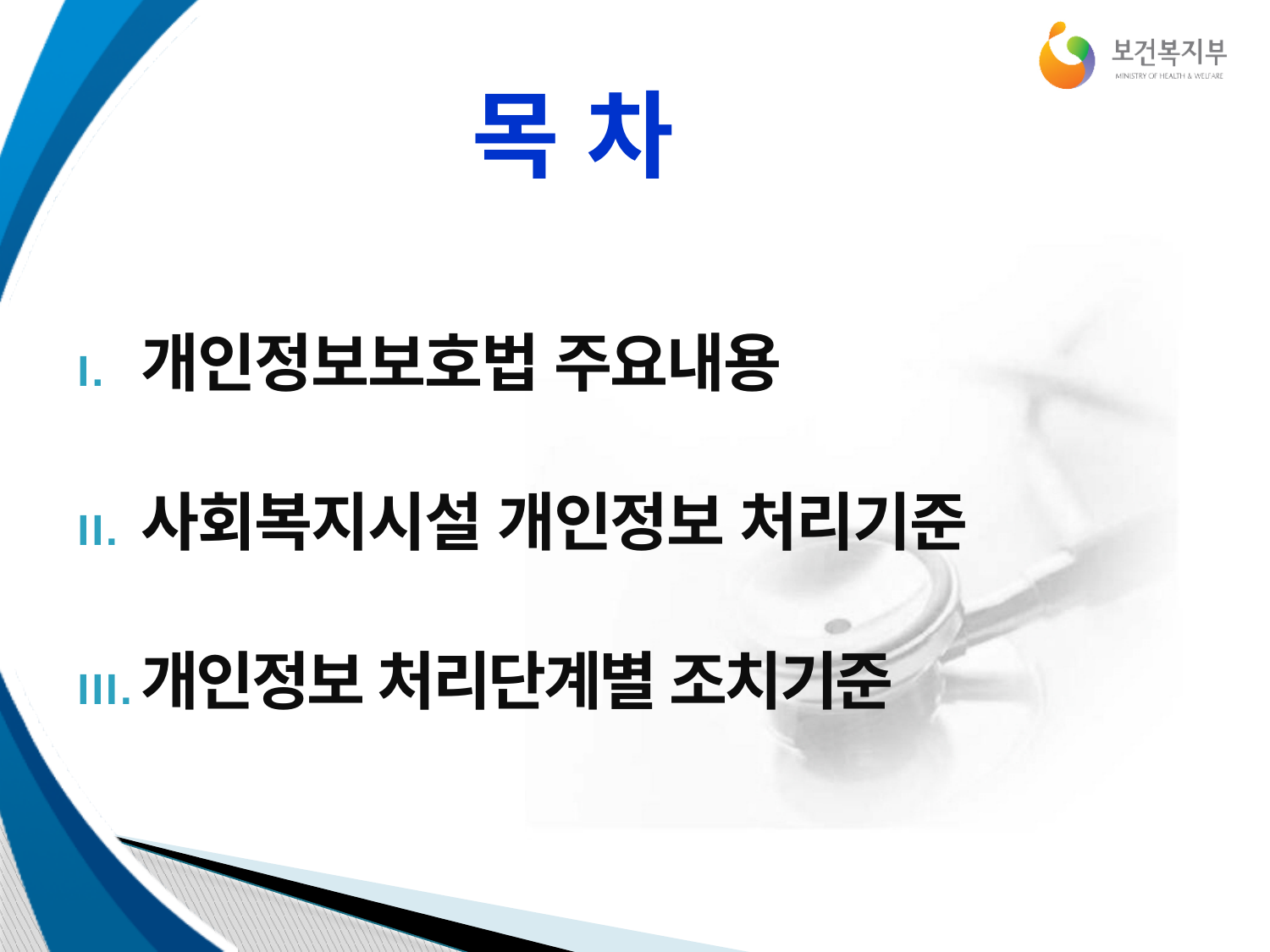

목 차

개인정보보호법 주요내용
사회복지시설 개인정보 처리기준
개인정보 처리단계별 조치기준